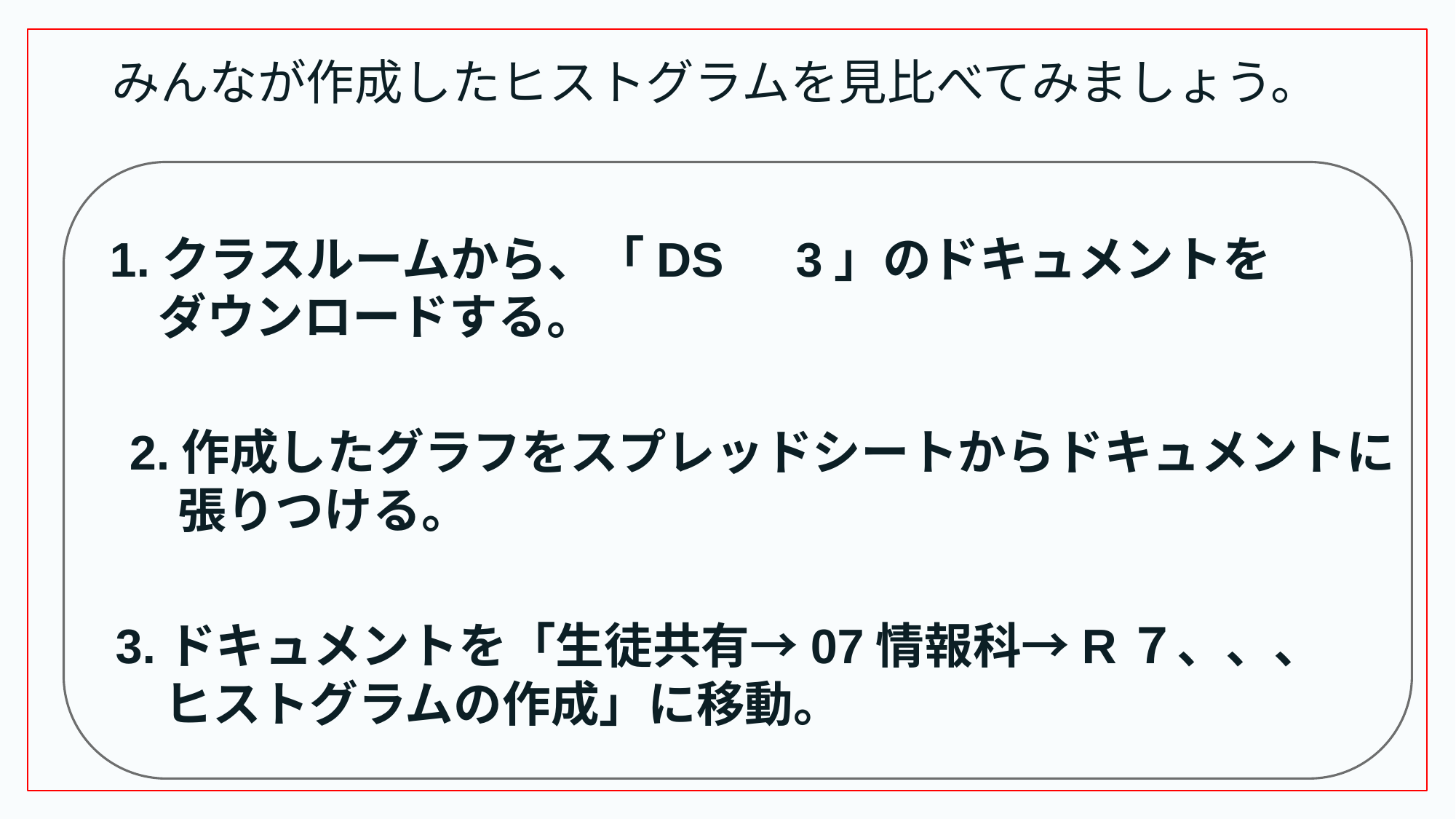

# みんなが作成したヒストグラムを見比べてみましょう。

1.クラスルームから、「DS　3」のドキュメントを
　ダウンロードする。
2.作成したグラフをスプレッドシートからドキュメントに
　張りつける。
3.ドキュメントを「生徒共有→07情報科→R７、、、
　ヒストグラムの作成」に移動。